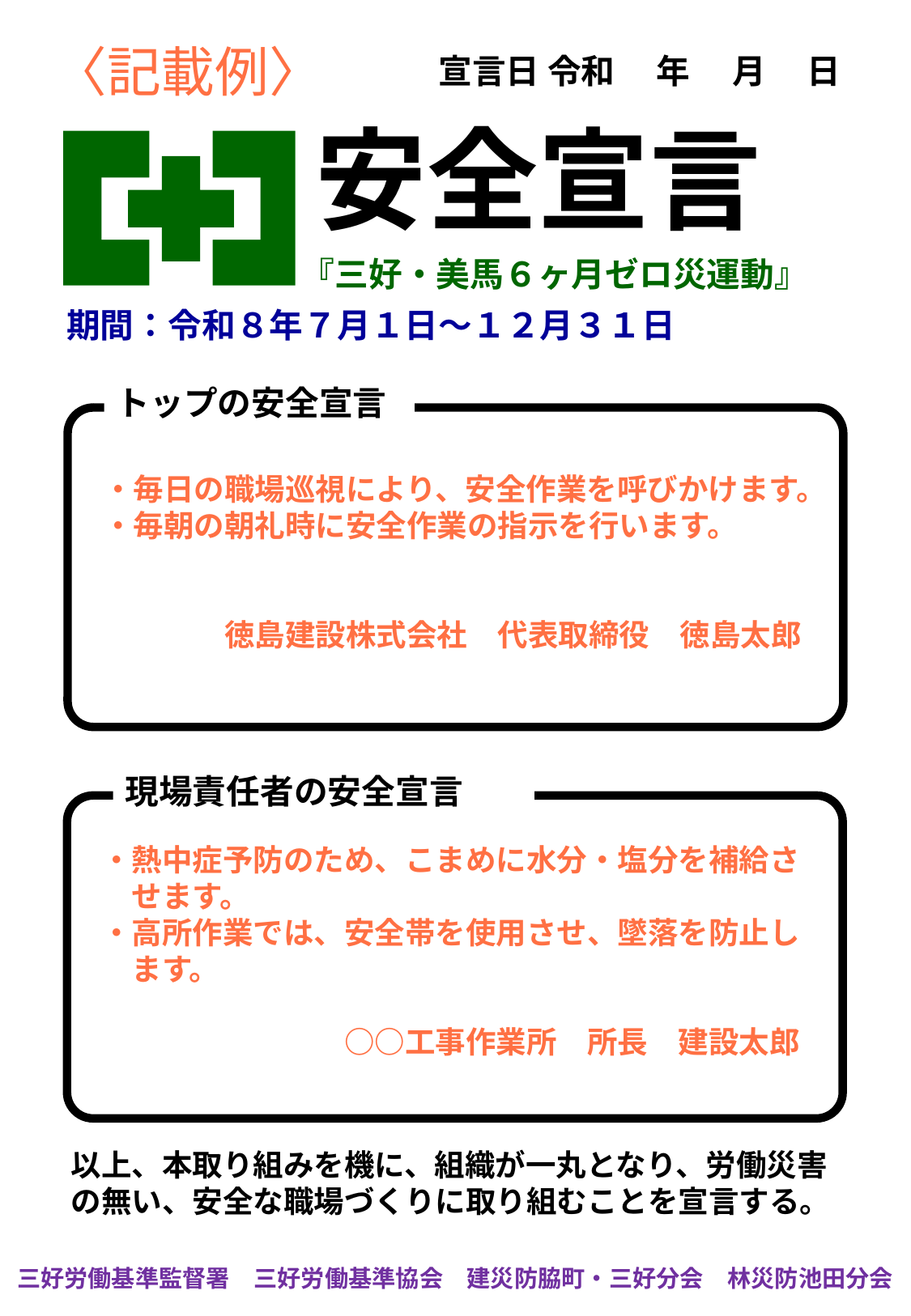

〈記載例〉
宣言日 令和　 年　 月　 日
安全宣言

『三好・美馬６ヶ月ゼロ災運動』
期間：令和８年７月１日～１２月３１日
トップの安全宣言

・毎日の職場巡視により、安全作業を呼びかけます。
・毎朝の朝礼時に安全作業の指示を行います。

　　　　徳島建設株式会社　代表取締役　徳島太郎

現場責任者の安全宣言

・熱中症予防のため、こまめに水分・塩分を補給さ
　せます。
・高所作業では、安全帯を使用させ、墜落を防止し
　ます。

　　　　　　　　○○工事作業所　所長　建設太郎

以上、本取り組みを機に、組織が一丸となり、労働災害の無い、安全な職場づくりに取り組むことを宣言する。

三好労働基準監督署　三好労働基準協会　建災防脇町・三好分会　林災防池田分会